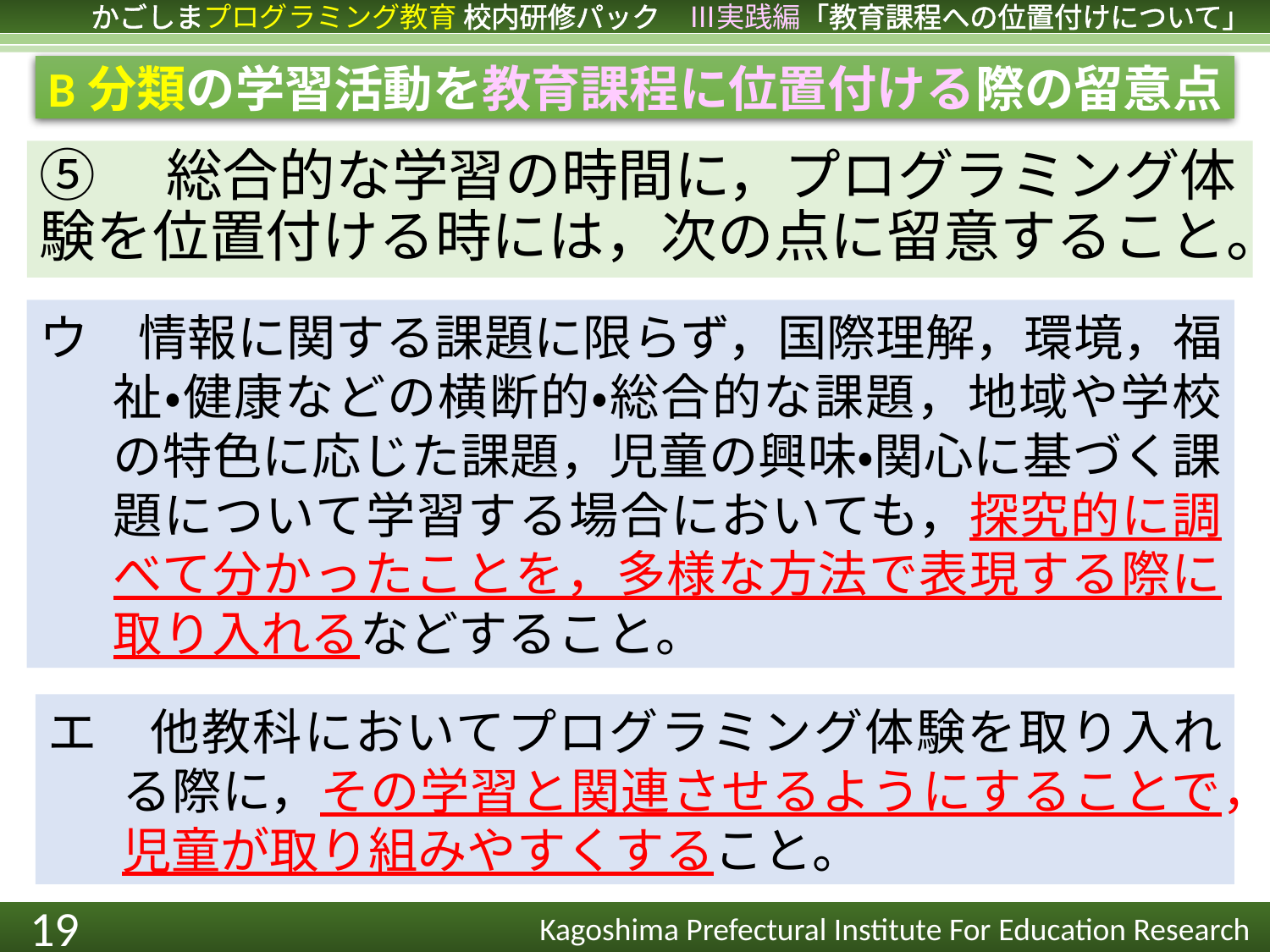

B分類の学習活動を教育課程に位置付ける際の留意点
⑤　総合的な学習の時間に，プログラミング体験を位置付ける時には，次の点に留意すること。
ウ　情報に関する課題に限らず，国際理解，環境，福祉・健康などの横断的・総合的な課題，地域や学校の特色に応じた課題，児童の興味・関心に基づく課題について学習する場合においても，探究的に調べて分かったことを，多様な方法で表現する際に取り入れるなどすること。
エ　他教科においてプログラミング体験を取り入れる際に，その学習と関連させるようにすることで，児童が取り組みやすくすること。
19